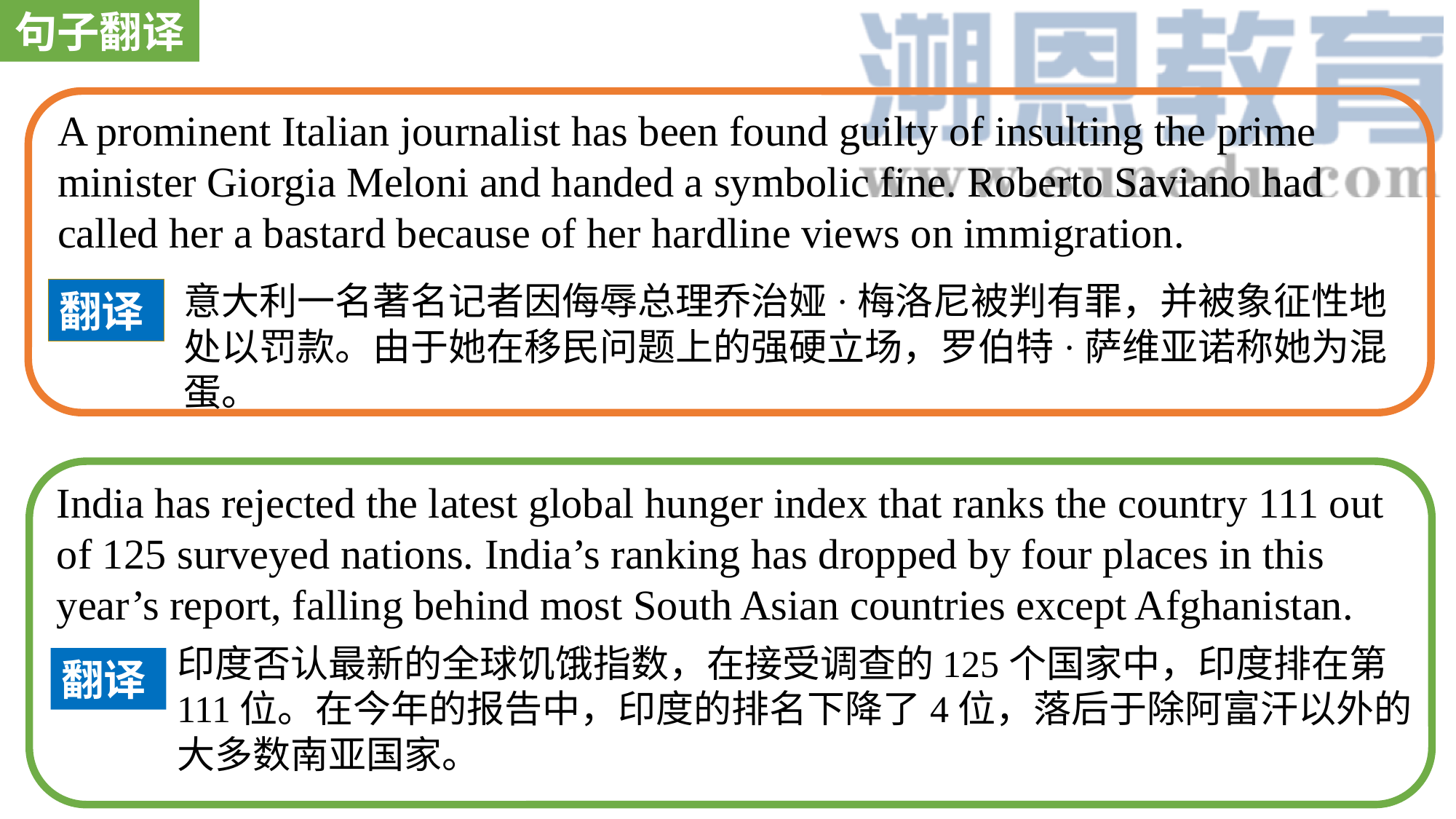

句子翻译

A prominent Italian journalist has been found guilty of insulting the prime minister Giorgia Meloni and handed a symbolic fine. Roberto Saviano had called her a bastard because of her hardline views on immigration.
意大利一名著名记者因侮辱总理乔治娅·梅洛尼被判有罪，并被象征性地处以罚款。由于她在移民问题上的强硬立场，罗伯特·萨维亚诺称她为混蛋。
翻译

India has rejected the latest global hunger index that ranks the country 111 out of 125 surveyed nations. India’s ranking has dropped by four places in this year’s report, falling behind most South Asian countries except Afghanistan.
印度否认最新的全球饥饿指数，在接受调查的125个国家中，印度排在第111位。在今年的报告中，印度的排名下降了4位，落后于除阿富汗以外的大多数南亚国家。
翻译